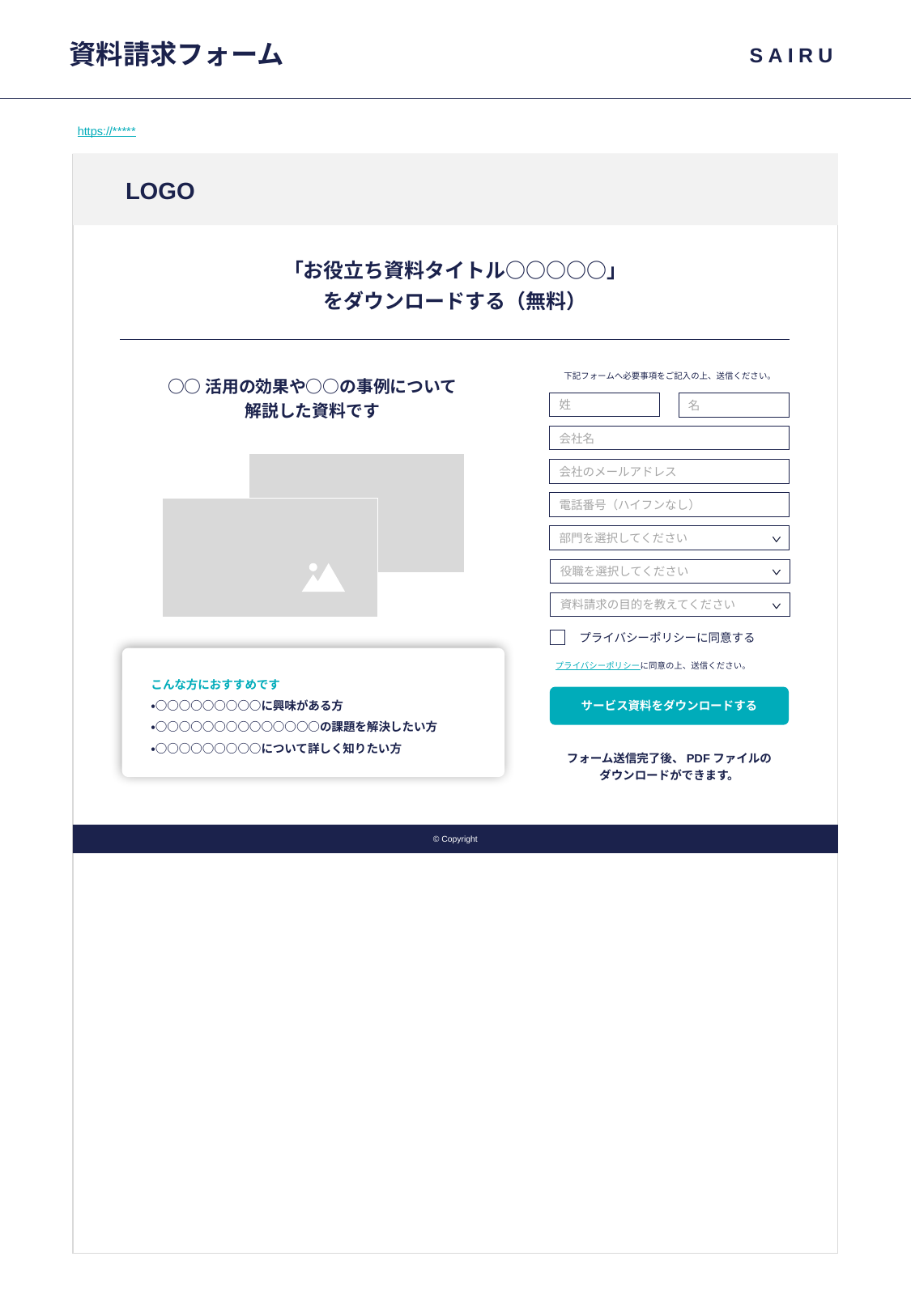

# 資料請求フォーム
SAIRU
https://*****

LOGO
「お役立ち資料タイトル○○○○○」
をダウンロードする（無料）
下記フォームへ必要事項をご記入の上、送信ください。
姓
名
会社名
会社のメールアドレス
電話番号（ハイフンなし）
部門を選択してください

役職を選択してください

資料請求の目的を教えてください

プライバシーポリシーに同意する

プライバシーポリシーに同意の上、送信ください。
サービス資料をダウンロードする
○○活用の効果や○○の事例について
解説した資料です

こんな方におすすめです
・○○○○○○○○○に興味がある方
・○○○○○○○○○○○○○○の課題を解決したい方
・○○○○○○○○○について詳しく知りたい方
フォーム送信完了後、PDFファイルの
ダウンロードができます。
©︎ Copyright